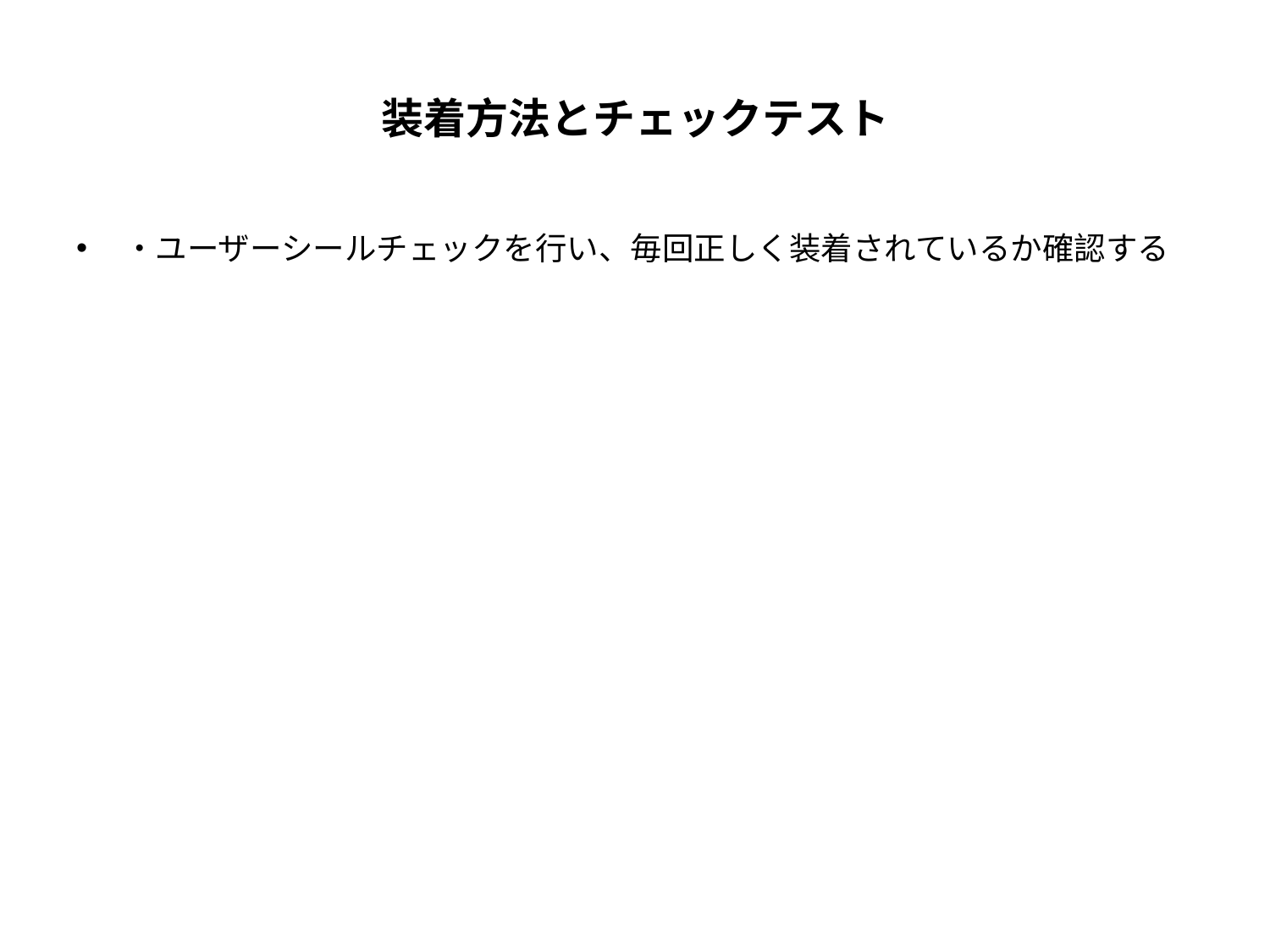

# 装着方法とチェックテスト
・ユーザーシールチェックを行い、毎回正しく装着されているか確認する